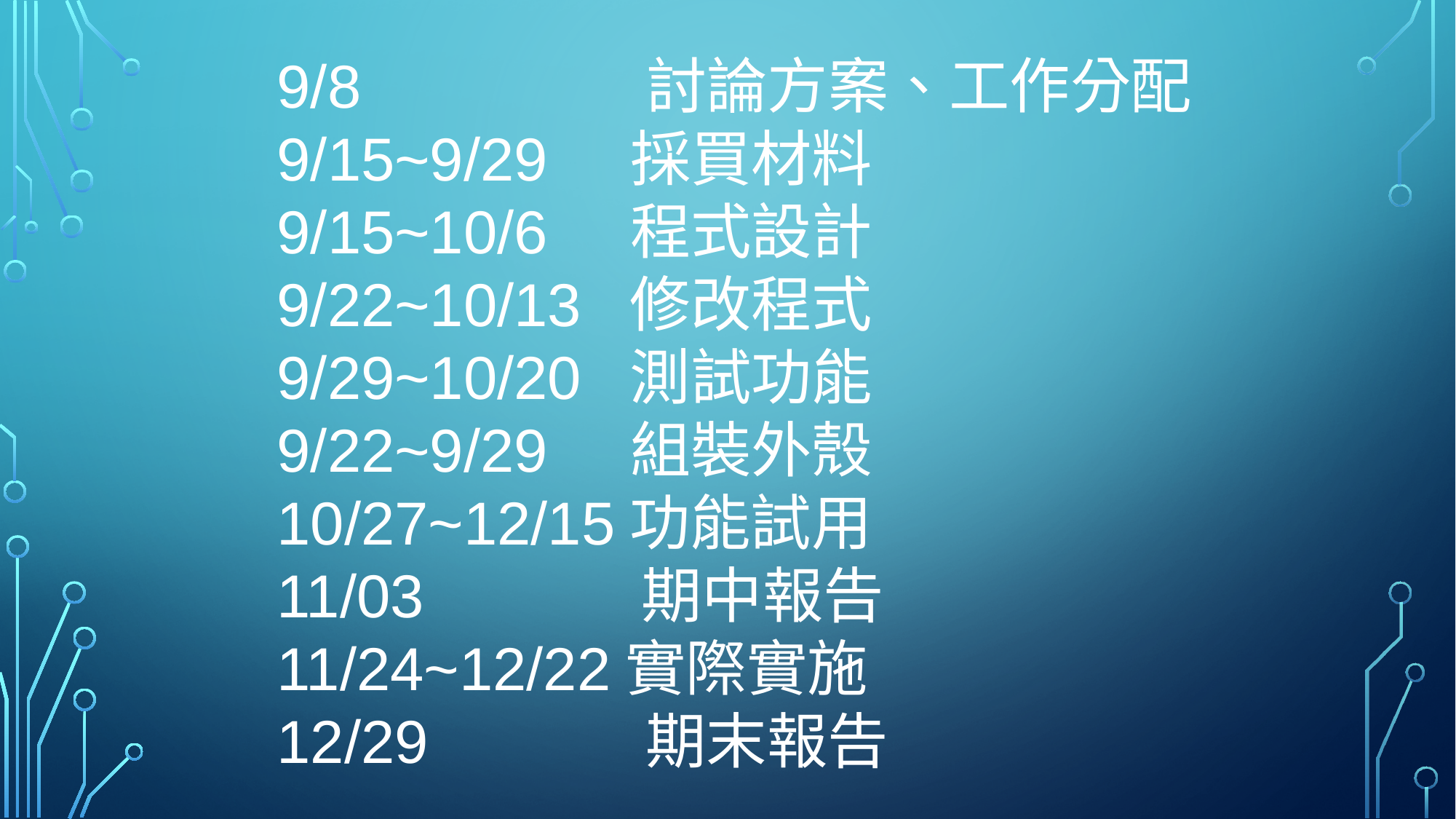

9/8                討論方案、工作分配
9/15~9/29    採買材料
9/15~10/6    程式設計
9/22~10/13  修改程式
9/29~10/20  測試功能
9/22~9/29    組裝外殼
10/27~12/15功能試用
11/03            期中報告
11/24~12/22實際實施
12/29            期末報告